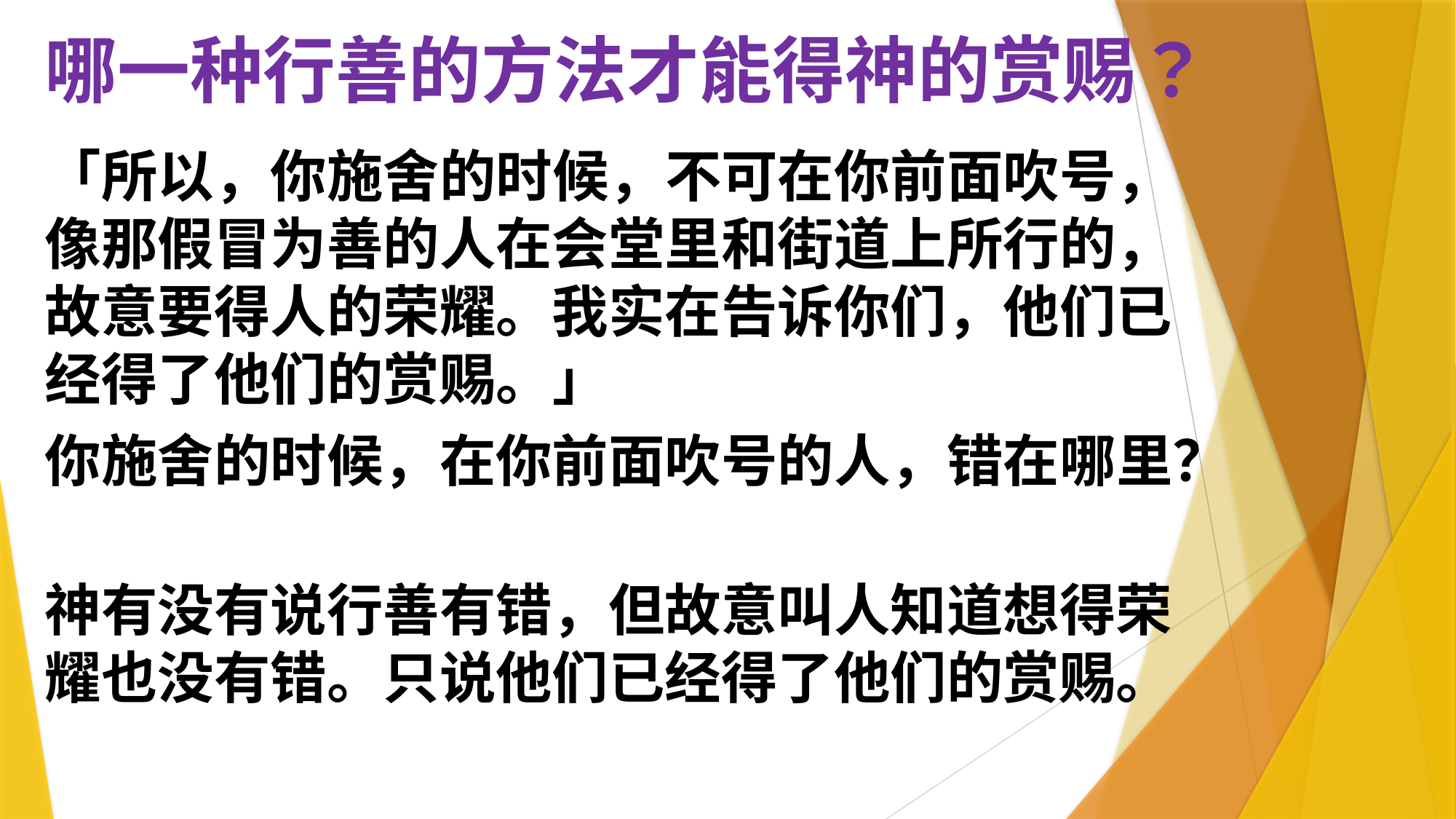

# 哪一种行善的方法才能得神的赏赐？
「所以，你施舍的时候，不可在你前面吹号，像那假冒为善的人在会堂里和街道上所行的，故意要得人的荣耀。我实在告诉你们，他们已经得了他们的赏赐。」
你施舍的时候，在你前面吹号的人，错在哪里？
神有没有说行善有错，但故意叫人知道想得荣耀也没有错。只说他们已经得了他们的赏赐。